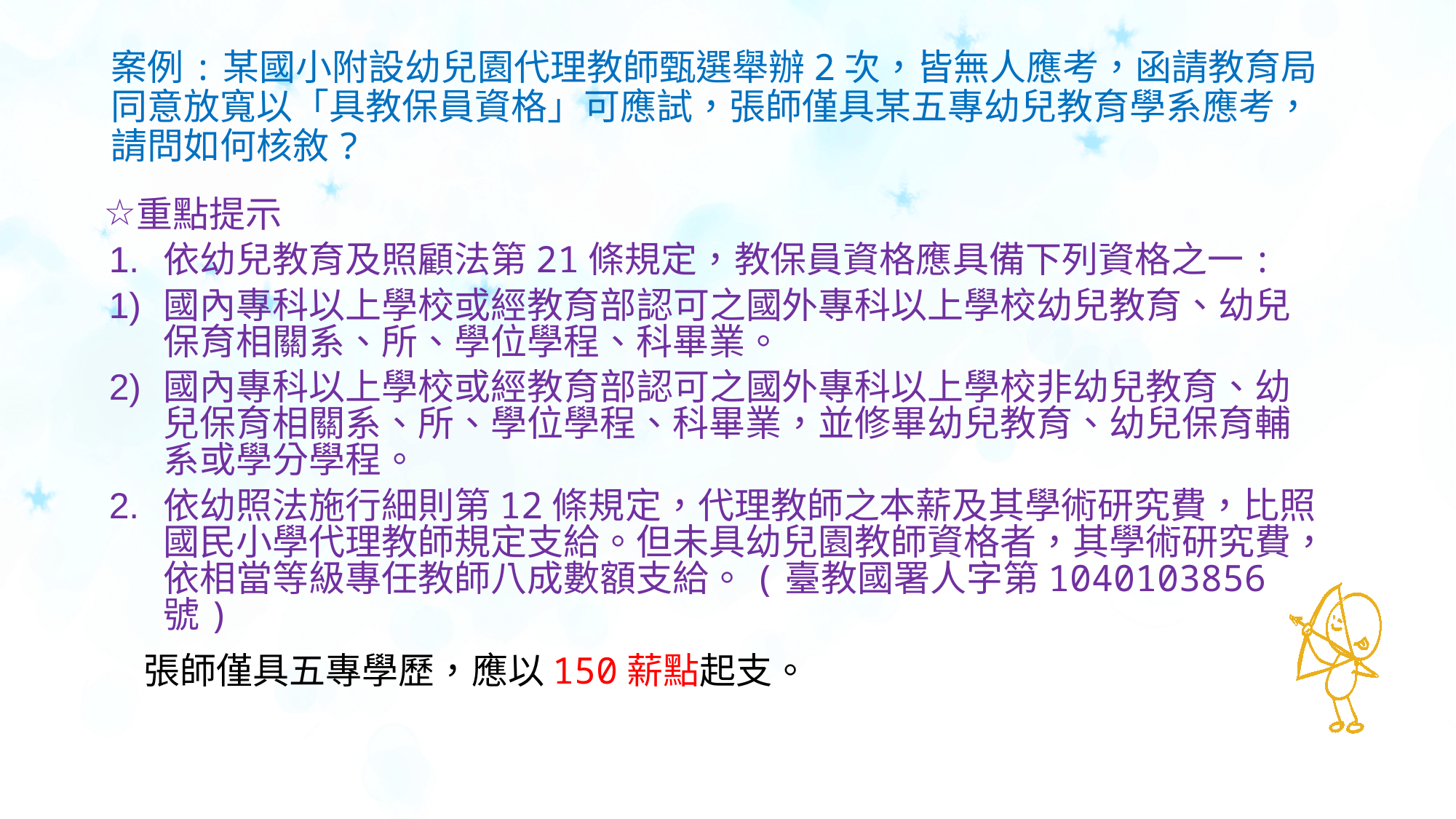

# 案例:某國小附設幼兒園代理教師甄選舉辦2次，皆無人應考，函請教育局同意放寬以「具教保員資格」可應試，張師僅具某五專幼兒教育學系應考，請問如何核敘?
重點提示
依幼兒教育及照顧法第21條規定，教保員資格應具備下列資格之一:
國內專科以上學校或經教育部認可之國外專科以上學校幼兒教育、幼兒保育相關系、所、學位學程、科畢業。
國內專科以上學校或經教育部認可之國外專科以上學校非幼兒教育、幼兒保育相關系、所、學位學程、科畢業，並修畢幼兒教育、幼兒保育輔系或學分學程。
依幼照法施行細則第12條規定，代理教師之本薪及其學術研究費，比照國民小學代理教師規定支給。但未具幼兒園教師資格者，其學術研究費，依相當等級專任教師八成數額支給。(臺教國署人字第1040103856號)

張師僅具五專學歷，應以150薪點起支。